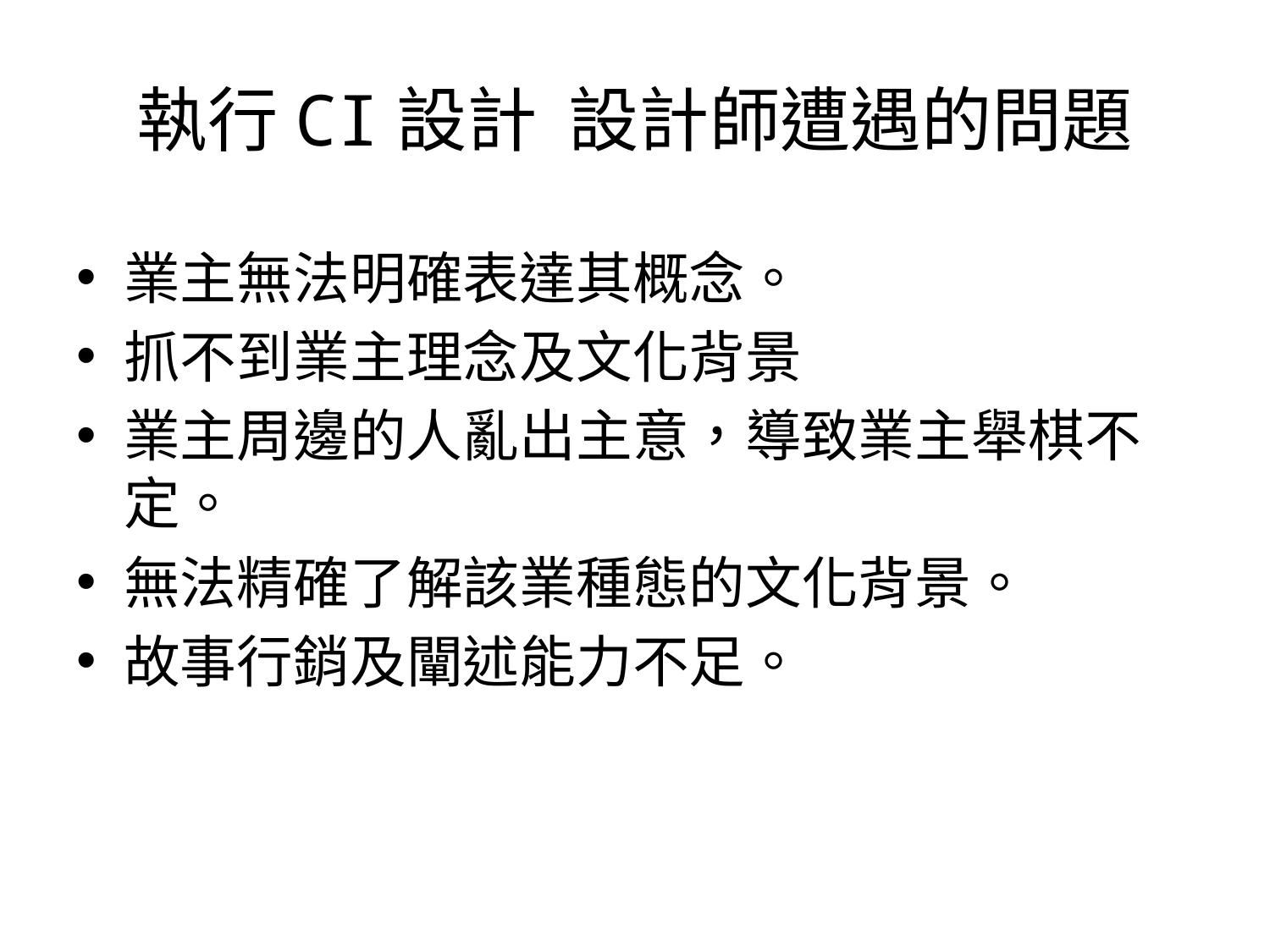

# 執行CI設計  設計師遭遇的問題
業主無法明確表達其概念。
抓不到業主理念及文化背景
業主周邊的人亂出主意，導致業主舉棋不定。
無法精確了解該業種態的文化背景。
故事行銷及闡述能力不足。